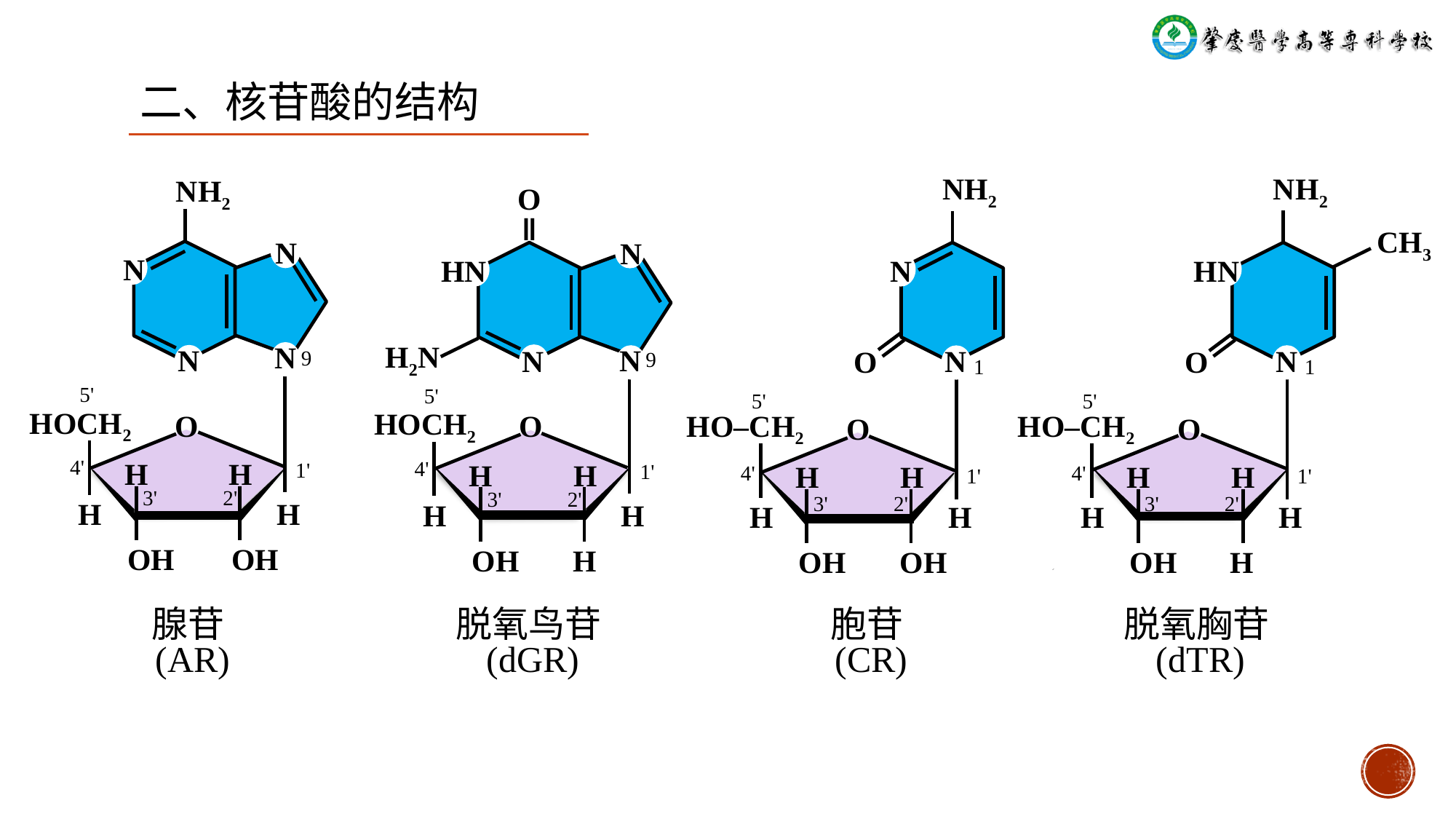

二、核苷酸的结构
NH2
NH2
NH2
N

N

N
N

9
5'
HOCH2
O

4'
H
H
1'

3'
2'
H
H
OH
OH
O
 ‖
CH3

N

HN
HN
N

H2N
N
N
N
N
O
O

9
1
1
5'
5'
5'
HOCH2
HO‒CH2
HO‒CH2
O
O
O

4'
H
H
H
H
H
H
1'
4'
4'
1'
1'

3'
2'
3'
2'
3'
2'
H
H
H
H
H
H
OH
H
OH
H
OH
OH

脱氧胸苷(dTR)
腺苷(AR)
脱氧鸟苷(dGR)
胞苷(CR)